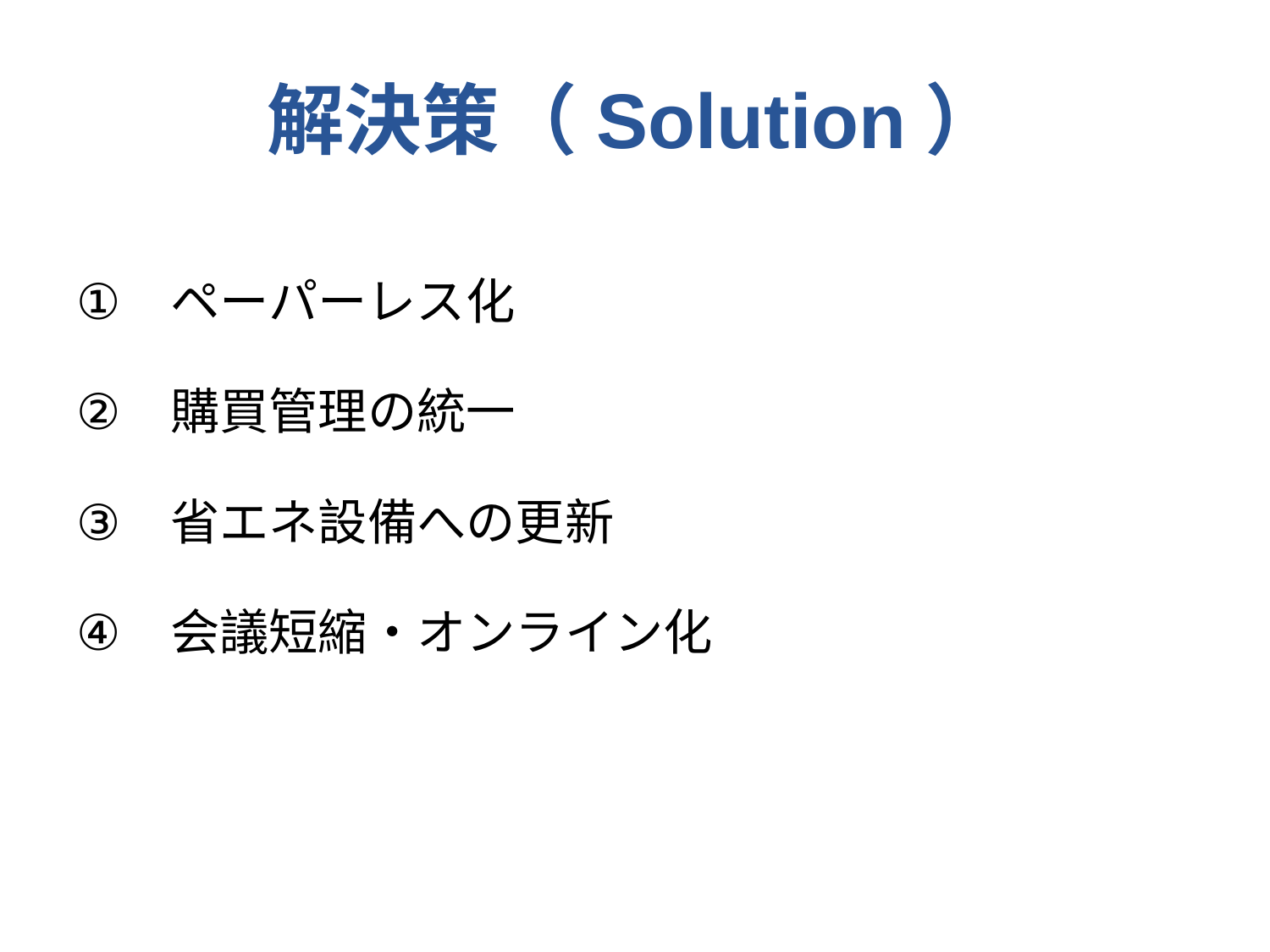

# 解決策（Solution）
 ペーパーレス化
 購買管理の統一
 省エネ設備への更新
 会議短縮・オンライン化